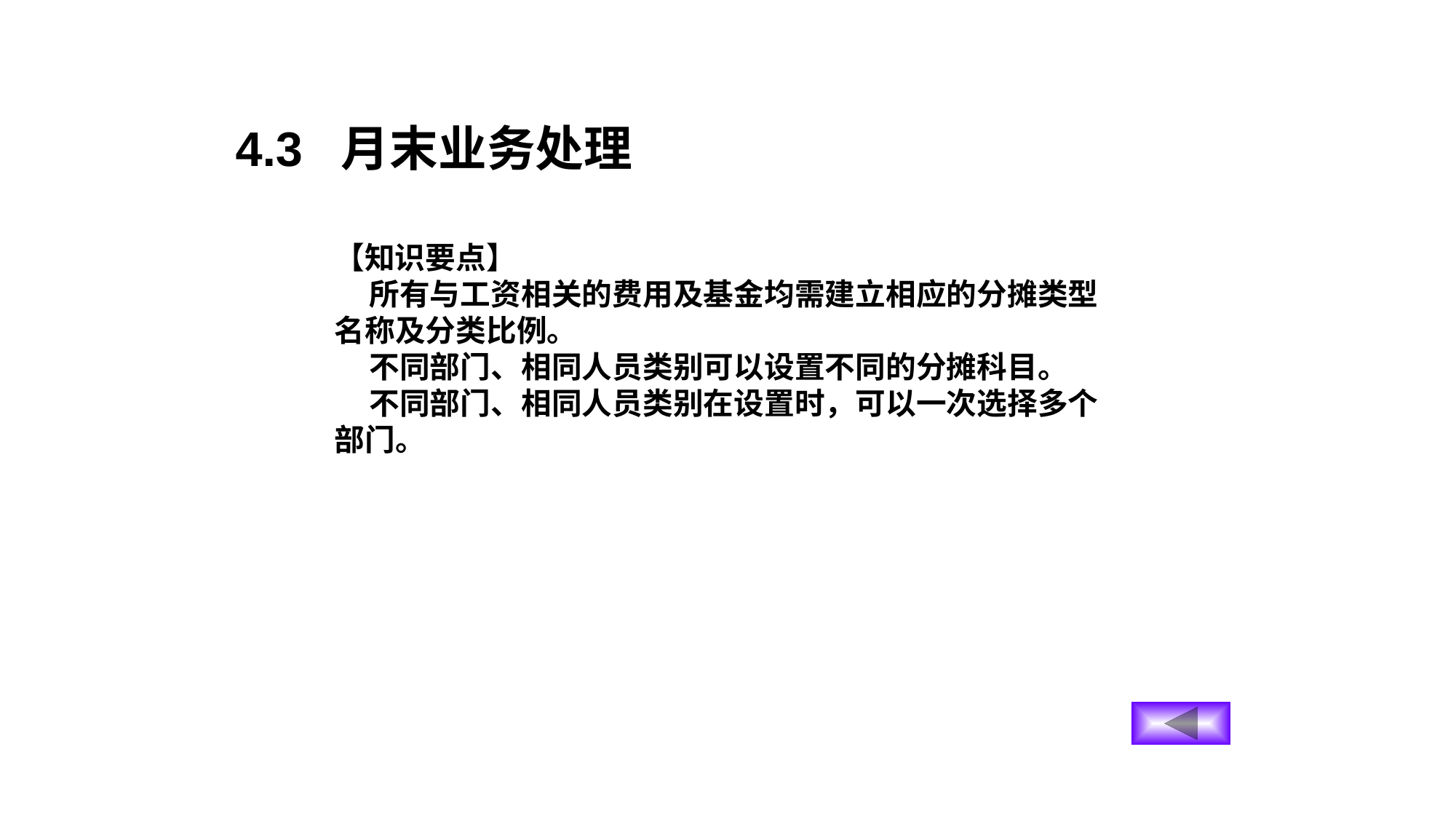

4.3  月末业务处理
【知识要点】
    所有与工资相关的费用及基金均需建立相应的分摊类型名称及分类比例。
    不同部门、相同人员类别可以设置不同的分摊科目。
    不同部门、相同人员类别在设置时，可以一次选择多个部门。